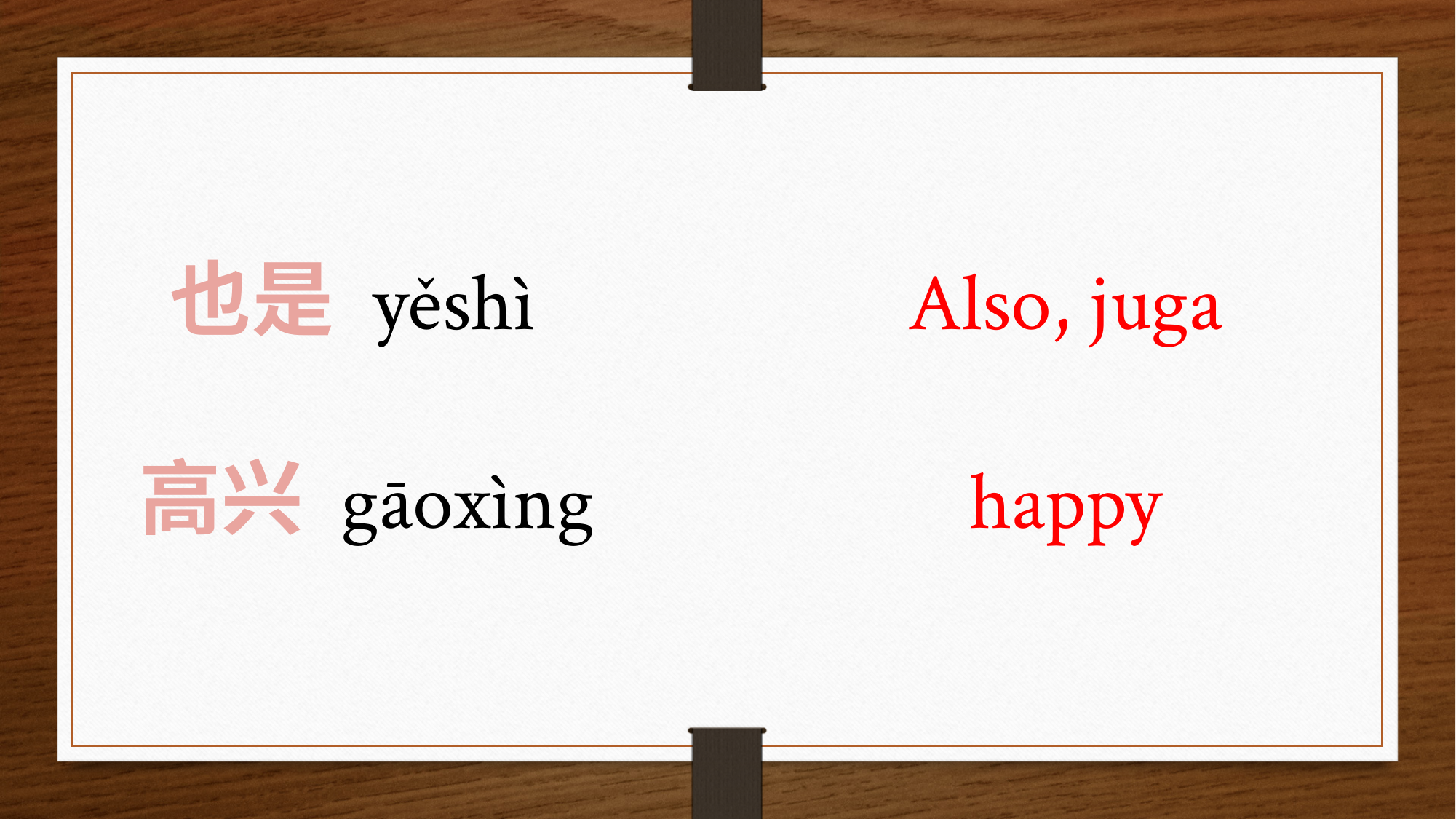

也是 yěshì
Also, juga
高兴 gāoxìng
happy